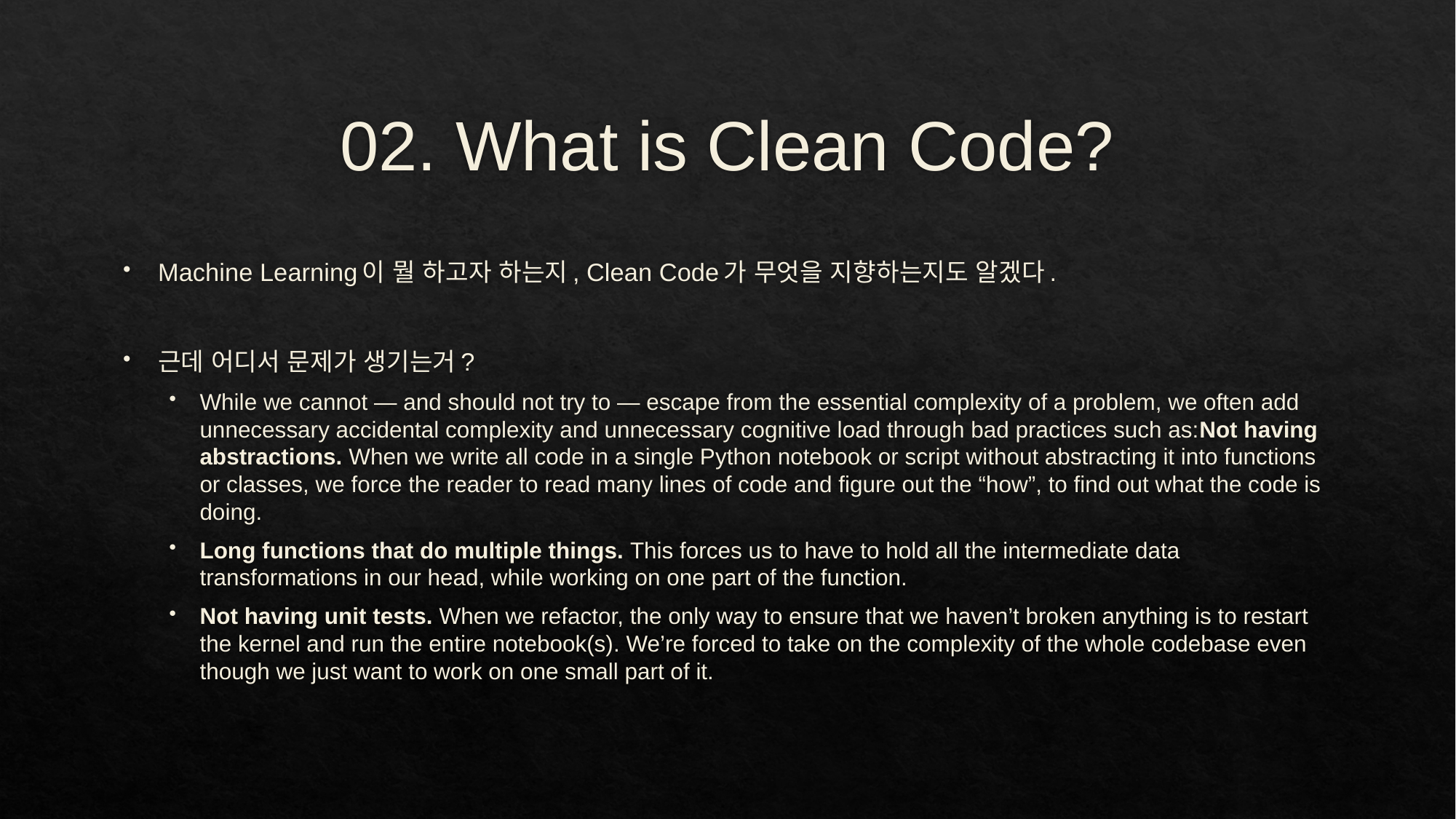

# 02. What is Clean Code?
Machine Learning이 뭘 하고자 하는지, Clean Code가 무엇을 지향하는지도 알겠다.

근데 어디서 문제가 생기는거?
While we cannot — and should not try to — escape from the essential complexity of a problem, we often add unnecessary accidental complexity and unnecessary cognitive load through bad practices such as:Not having abstractions. When we write all code in a single Python notebook or script without abstracting it into functions or classes, we force the reader to read many lines of code and figure out the “how”, to find out what the code is doing.
Long functions that do multiple things. This forces us to have to hold all the intermediate data transformations in our head, while working on one part of the function.
Not having unit tests. When we refactor, the only way to ensure that we haven’t broken anything is to restart the kernel and run the entire notebook(s). We’re forced to take on the complexity of the whole codebase even though we just want to work on one small part of it.